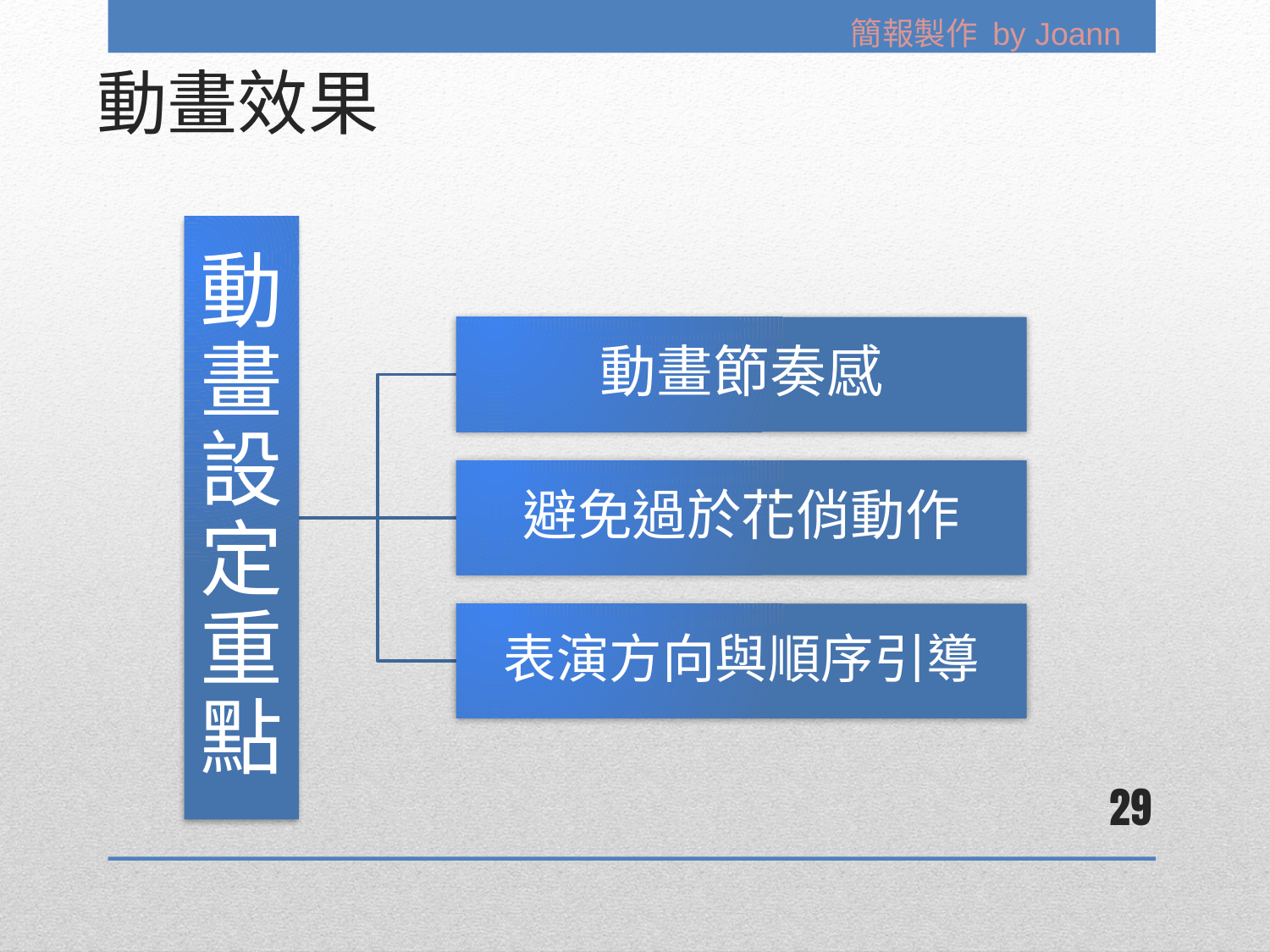

動畫效果

動畫設定重點
動畫節奏感
避免過於花俏動作
表演方向與順序引導
29